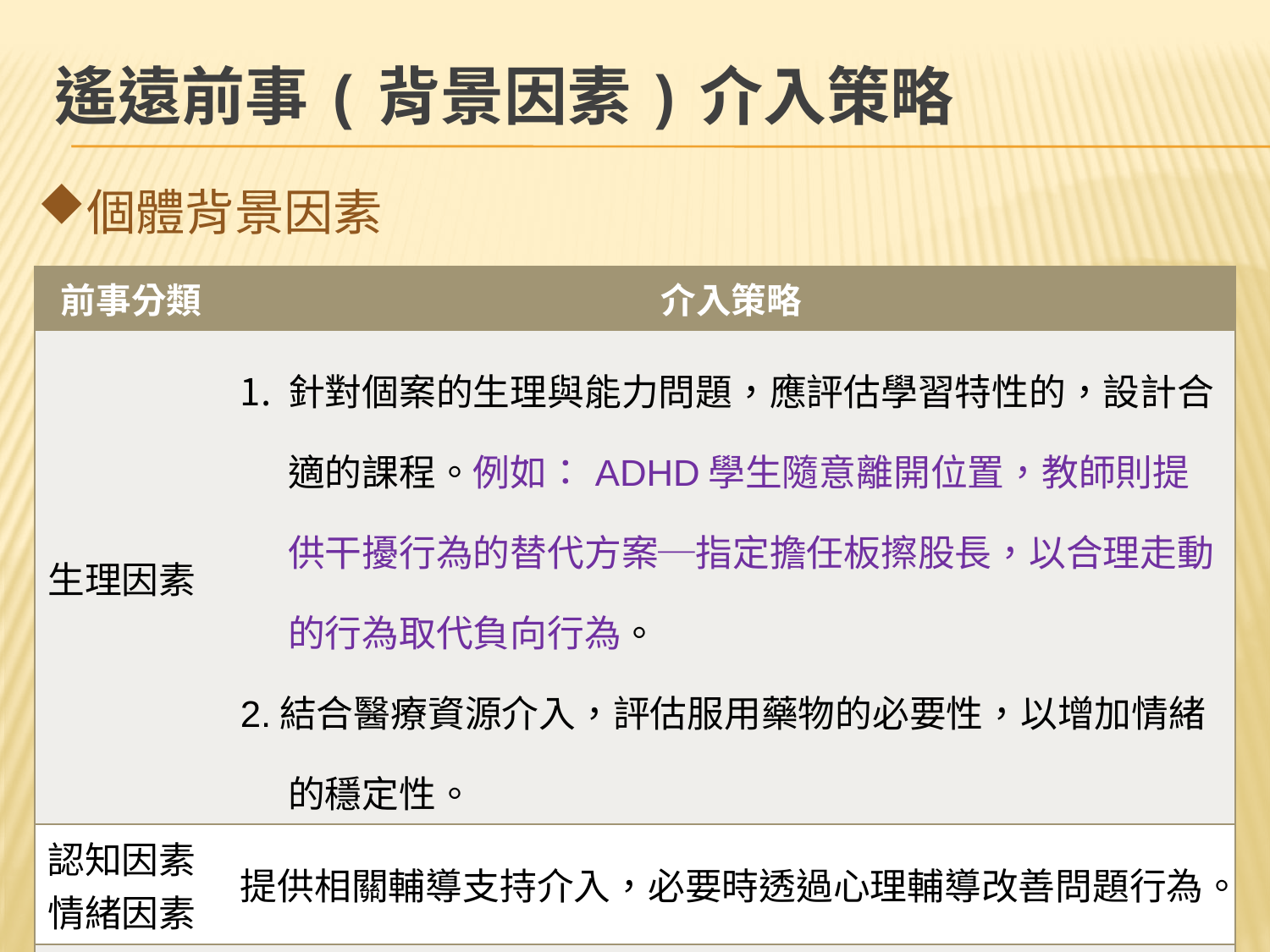

# 遙遠前事(背景因素)介入策略
個體背景因素
| 前事分類 | 介入策略 |
| --- | --- |
| 生理因素 | 針對個案的生理與能力問題，應評估學習特性的，設計合適的課程。例如：ADHD學生隨意離開位置，教師則提供干擾行為的替代方案─指定擔任板擦股長，以合理走動的行為取代負向行為。 2.結合醫療資源介入，評估服用藥物的必要性，以增加情緒的穩定性。 |
| 認知因素 情緒因素 | 提供相關輔導支持介入，必要時透過心理輔導改善問題行為。 |
| 需求因素 | 評估社會福利的介入需求，給予合適協助，改善學生的狀況。 |